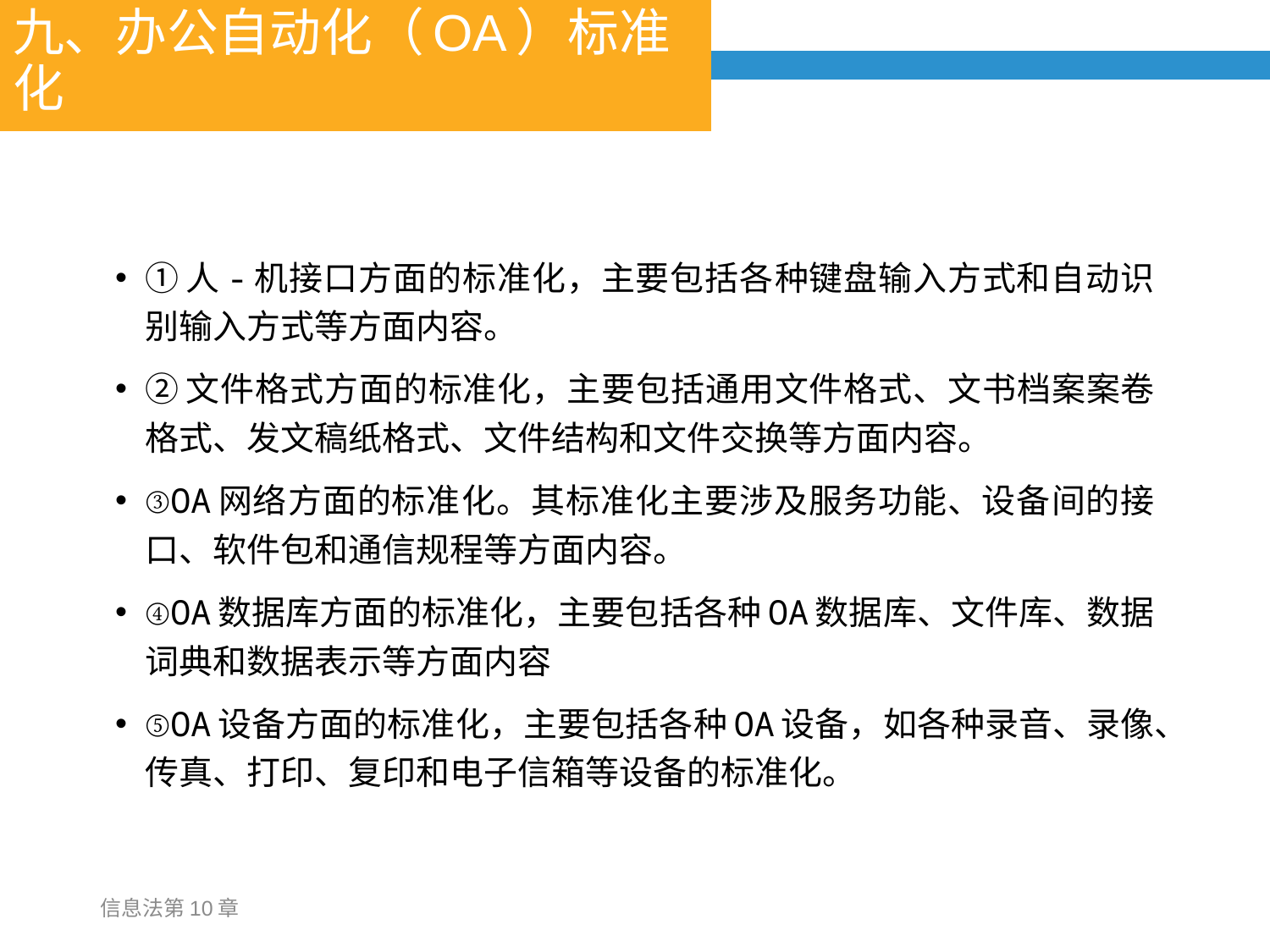

# 九、办公自动化（OA）标准化
①人-机接口方面的标准化，主要包括各种键盘输入方式和自动识别输入方式等方面内容。
②文件格式方面的标准化，主要包括通用文件格式、文书档案案卷格式、发文稿纸格式、文件结构和文件交换等方面内容。
③OA网络方面的标准化。其标准化主要涉及服务功能、设备间的接口、软件包和通信规程等方面内容。
④OA数据库方面的标准化，主要包括各种OA数据库、文件库、数据词典和数据表示等方面内容
⑤OA设备方面的标准化，主要包括各种OA设备，如各种录音、录像、传真、打印、复印和电子信箱等设备的标准化。

信息法第10章